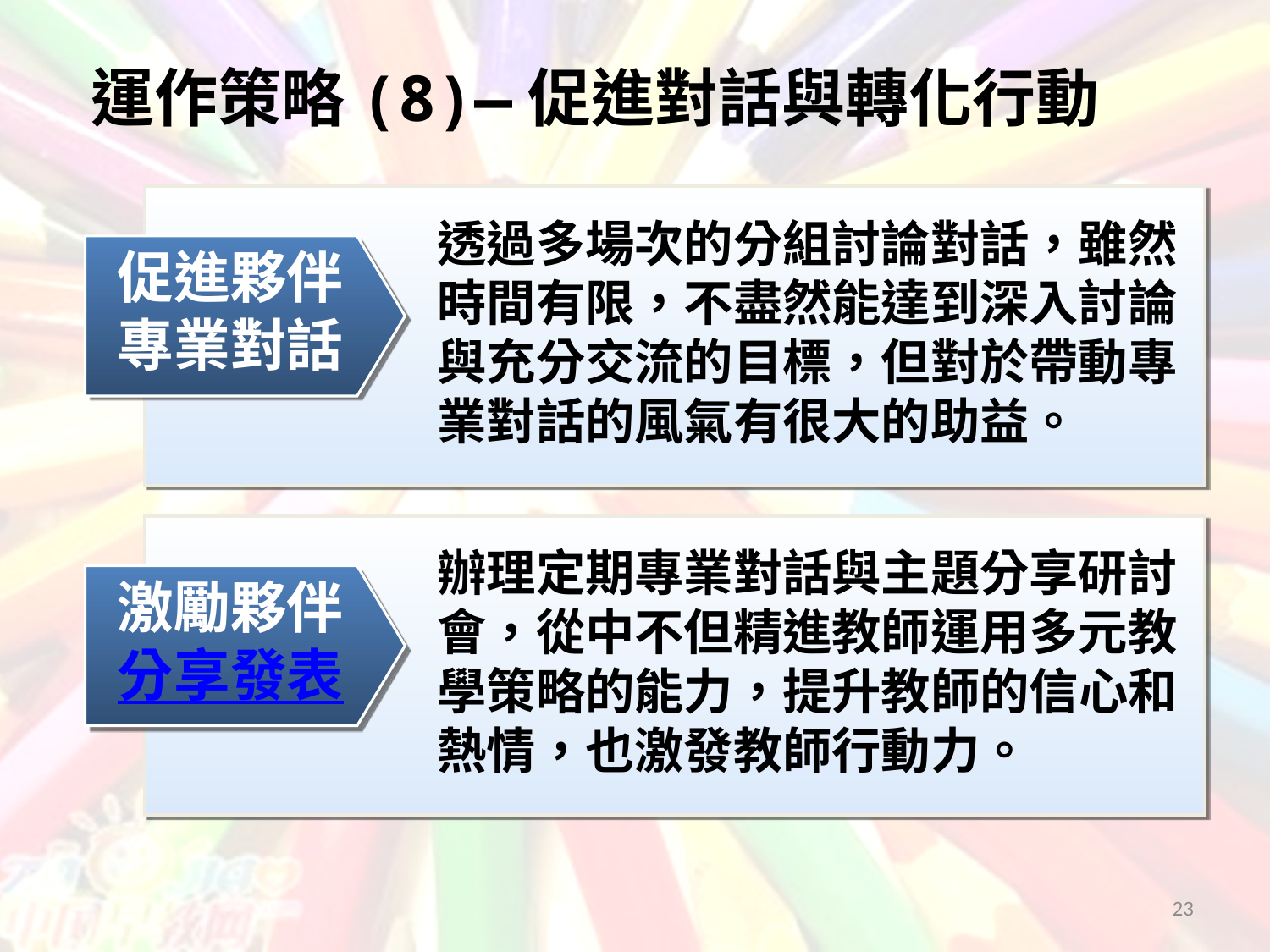

# 運作策略(8)—促進對話與轉化行動

透過多場次的分組討論對話，雖然時間有限，不盡然能達到深入討論與充分交流的目標，但對於帶動專業對話的風氣有很大的助益。

促進夥伴專業對話

辦理定期專業對話與主題分享研討會，從中不但精進教師運用多元教學策略的能力，提升教師的信心和熱情，也激發教師行動力。

激勵夥伴
分享發表
23